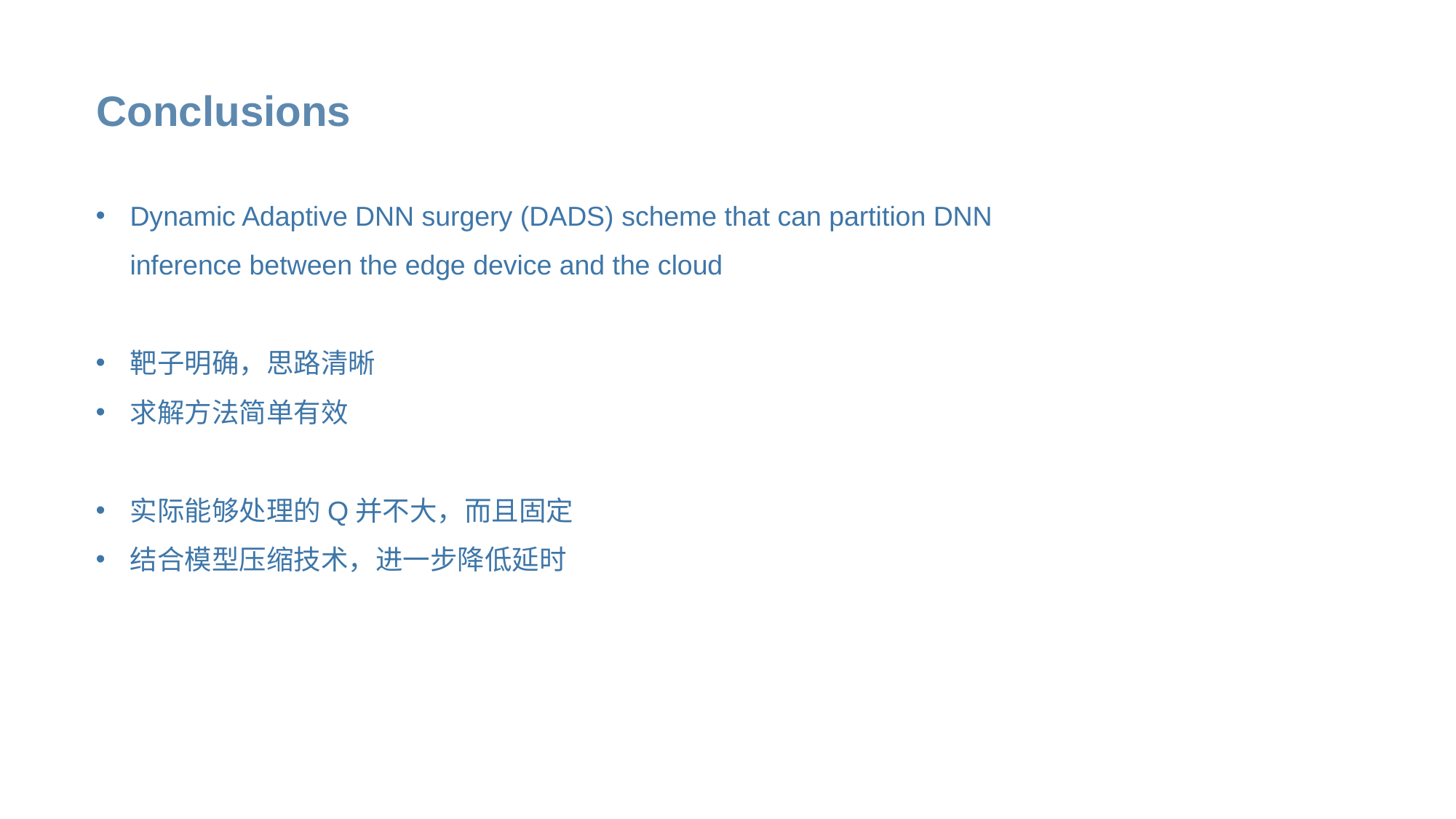

Conclusions
Dynamic Adaptive DNN surgery (DADS) scheme that can partition DNN inference between the edge device and the cloud

靶子明确，思路清晰
求解方法简单有效

实际能够处理的Q并不大，而且固定
结合模型压缩技术，进一步降低延时